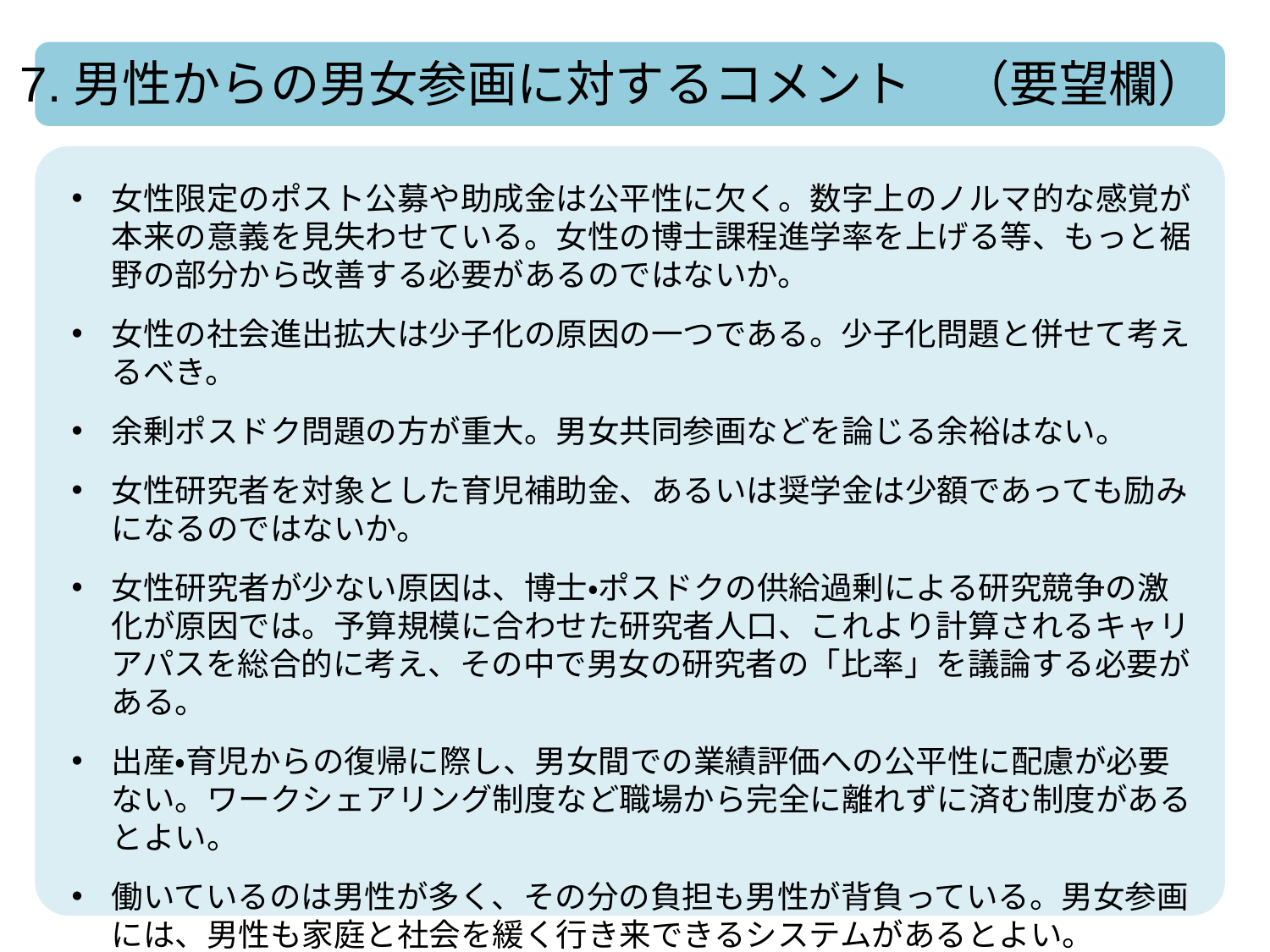

7.男性からの男女参画に対するコメント　（要望欄）

女性限定のポスト公募や助成金は公平性に欠く。数字上のノルマ的な感覚が本来の意義を見失わせている。女性の博士課程進学率を上げる等、もっと裾野の部分から改善する必要があるのではないか。
女性の社会進出拡大は少子化の原因の一つである。少子化問題と併せて考えるべき。
余剰ポスドク問題の方が重大。男女共同参画などを論じる余裕はない。
女性研究者を対象とした育児補助金、あるいは奨学金は少額であっても励みになるのではないか。
女性研究者が少ない原因は、博士・ポスドクの供給過剰による研究競争の激化が原因では。予算規模に合わせた研究者人口、これより計算されるキャリアパスを総合的に考え、その中で男女の研究者の「比率」を議論する必要がある。
出産・育児からの復帰に際し、男女間での業績評価への公平性に配慮が必要ない。ワークシェアリング制度など職場から完全に離れずに済む制度があるとよい。
働いているのは男性が多く、その分の負担も男性が背負っている。男女参画には、男性も家庭と社会を緩く行き来できるシステムがあるとよい。